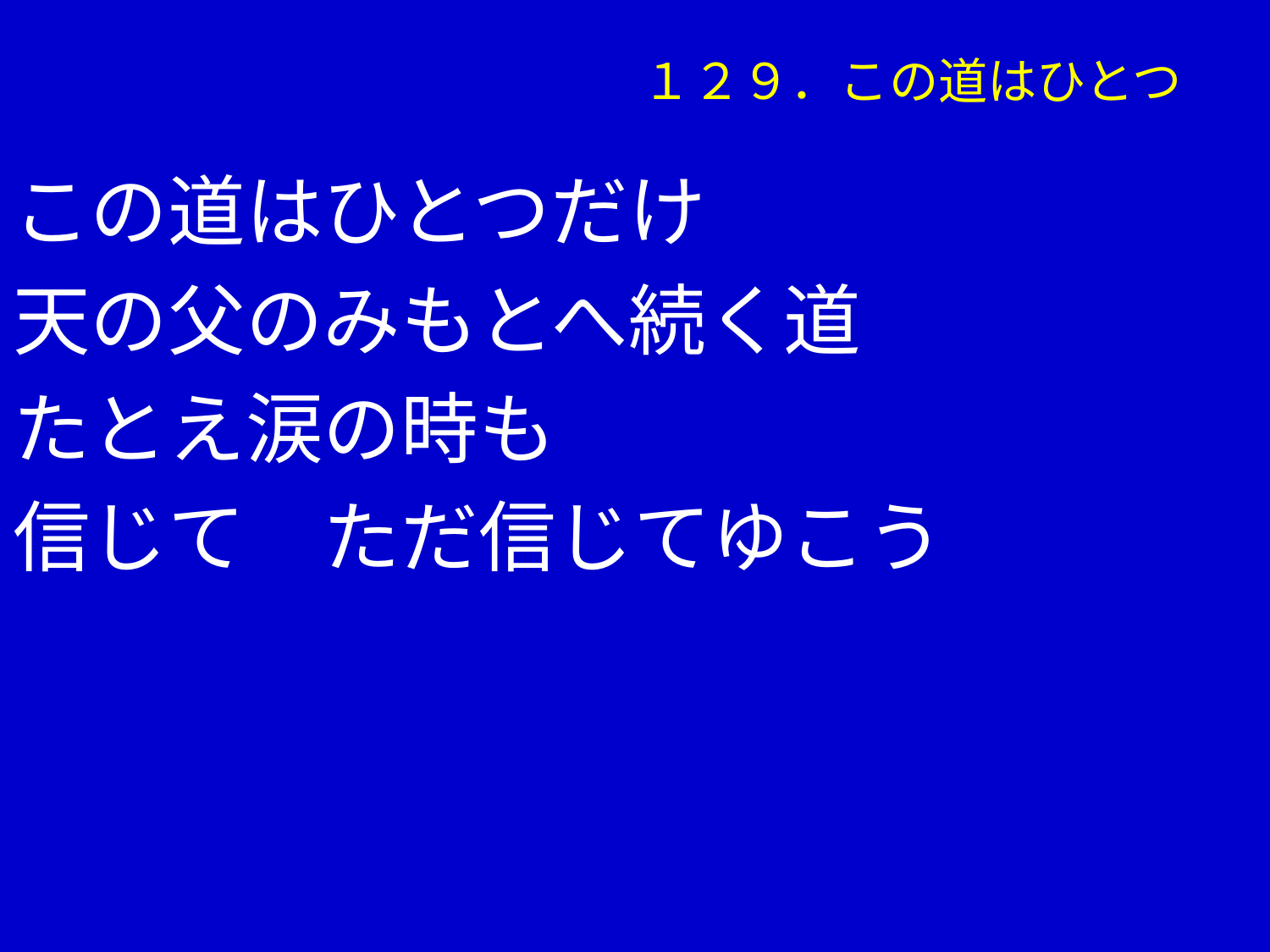

# １２９．この道はひとつ
この道はひとつだけ
天の父のみもとへ続く道
たとえ涙の時も
信じて　ただ信じてゆこう